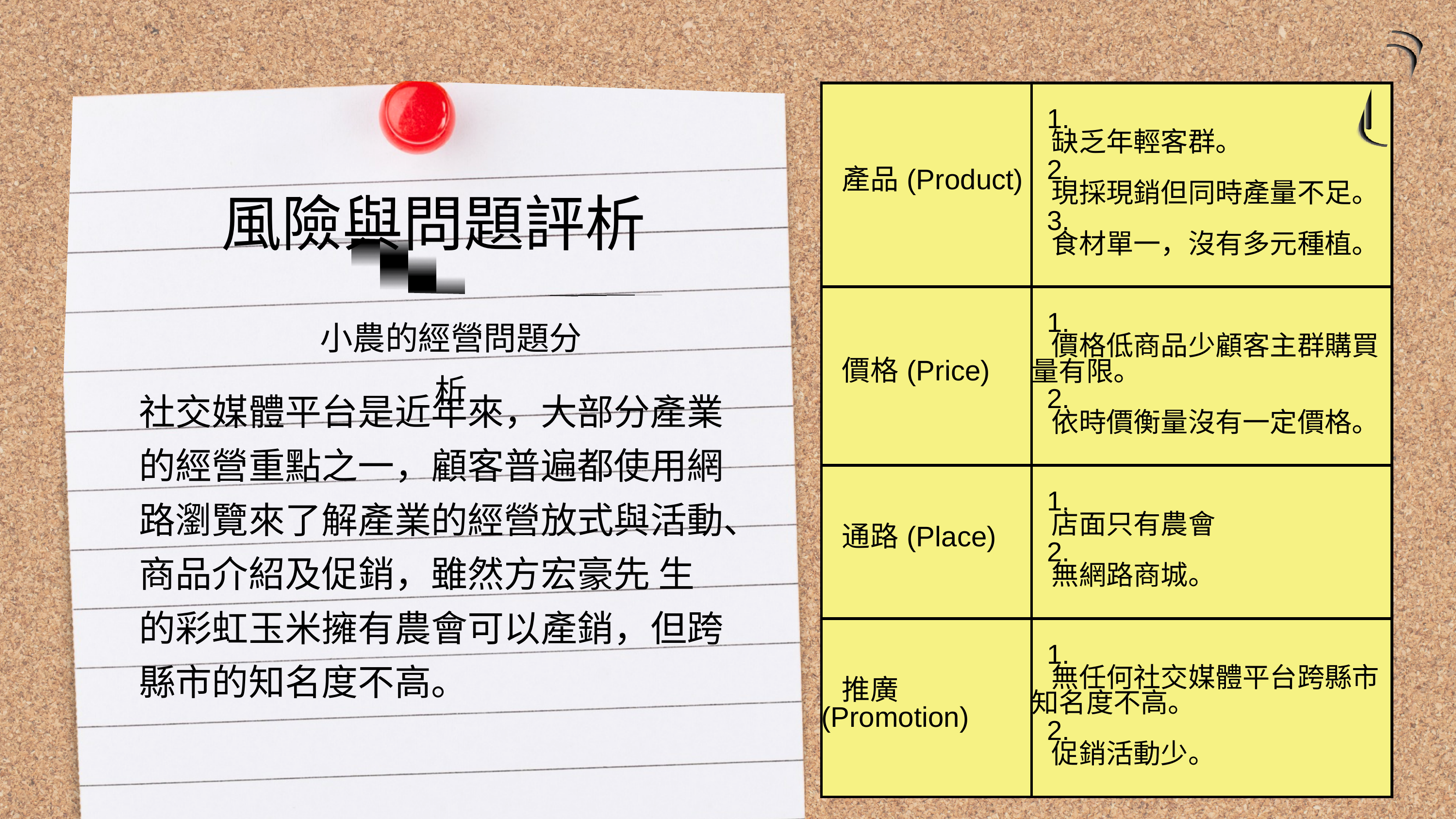

| 產品(Product) | 1.      缺乏年輕客群。 2.      現採現銷但同時產量不足。 3.      食材單一，沒有多元種植。 |
| --- | --- |
| 價格(Price) | 1.      價格低商品少顧客主群購買量有限。 2.      依時價衡量沒有一定價格。 |
| 通路(Place) | 1.      店面只有農會 2.      無網路商城。 |
| 推廣(Promotion) | 1.      無任何社交媒體平台跨縣市知名度不高。 2.      促銷活動少。 |
風險與問題評析
小農的經營問題分析
社交媒體平台是近年來，大部分產業的經營重點之一，顧客普遍都使用網路瀏覽來了解產業的經營放式與活動、商品介紹及促銷，雖然方宏豪先 生的彩虹玉米擁有農會可以產銷，但跨縣市的知名度不高。